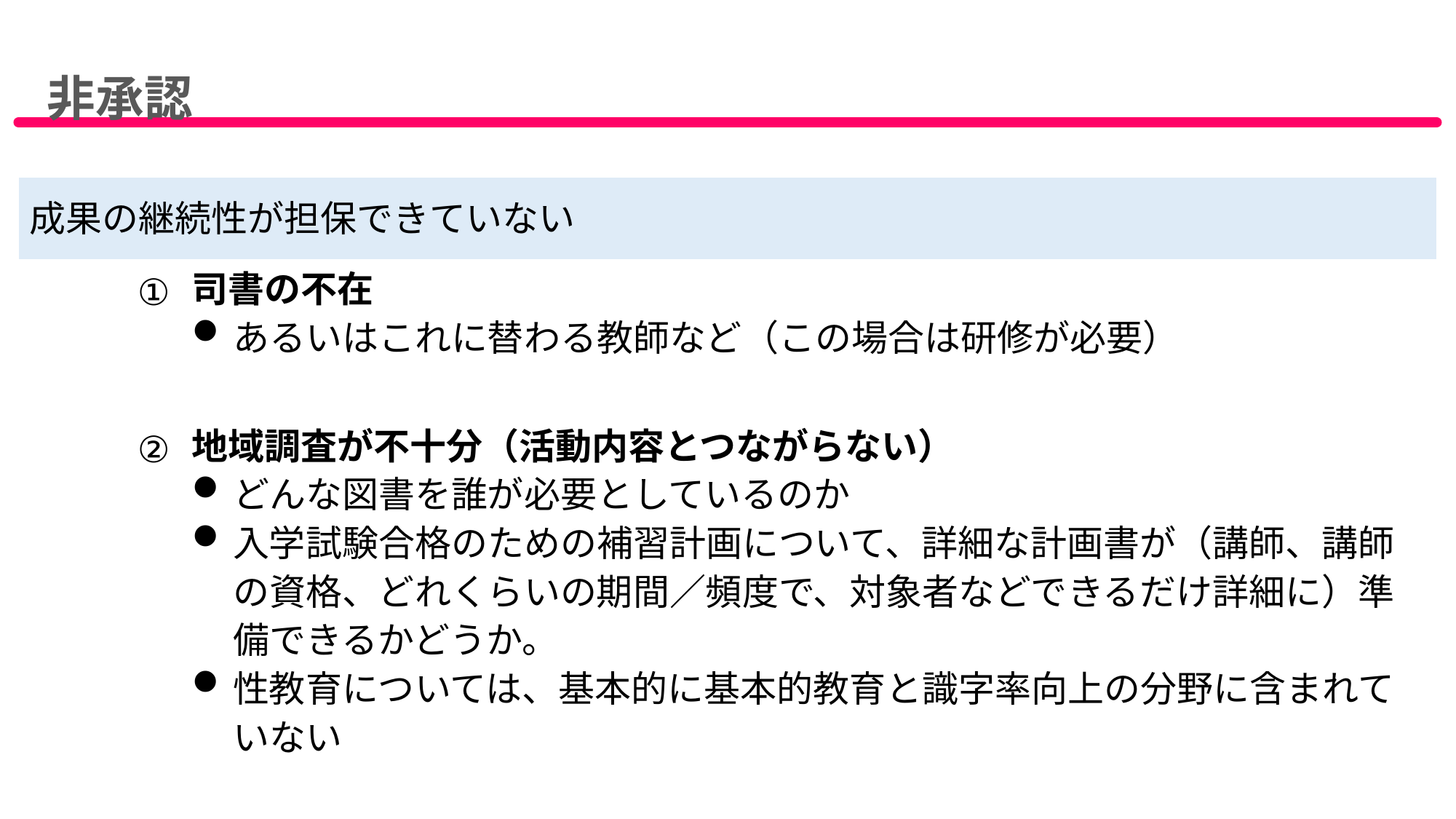

非承認
| 成果の継続性が担保できていない | 成果の継続性が担保できていない |
| --- | --- |
| ① | 司書の不在 あるいはこれに替わる教師など（この場合は研修が必要） |
| ② | 地域調査が不十分（活動内容とつながらない） どんな図書を誰が必要としているのか 入学試験合格のための補習計画について、詳細な計画書が（講師、講師の資格、どれくらいの期間／頻度で、対象者などできるだけ詳細に）準備できるかどうか。 性教育については、基本的に基本的教育と識字率向上の分野に含まれていない |